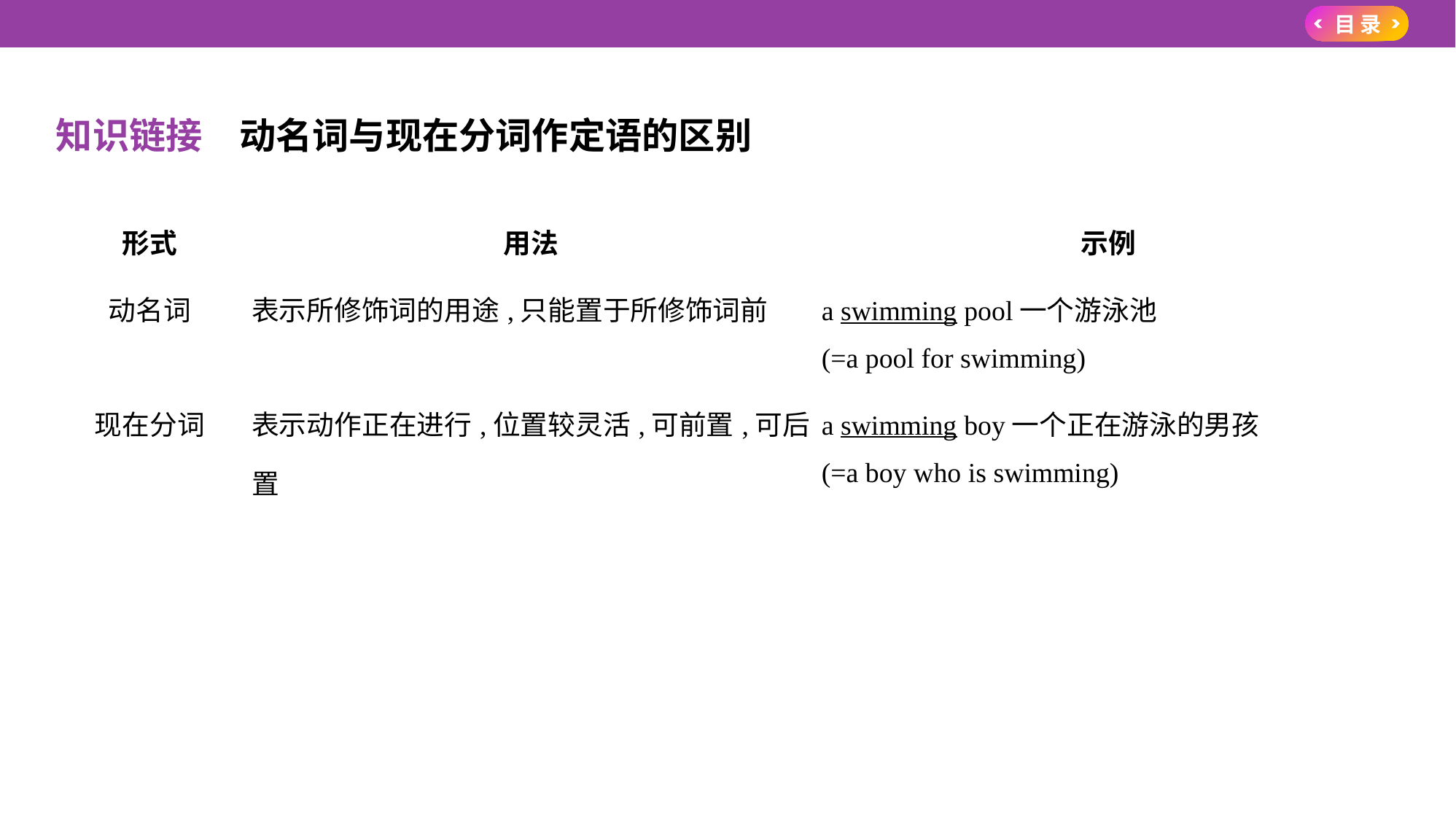

知识链接　动名词与现在分词作定语的区别
| 形式 | 用法 | 示例 |
| --- | --- | --- |
| 动名词 | 表示所修饰词的用途,只能置于所修饰词前 | a swimming pool一个游泳池 (=a pool for swimming) |
| 现在分词 | 表示动作正在进行,位置较灵活,可前置,可后置 | a swimming boy一个正在游泳的男孩 (=a boy who is swimming) |